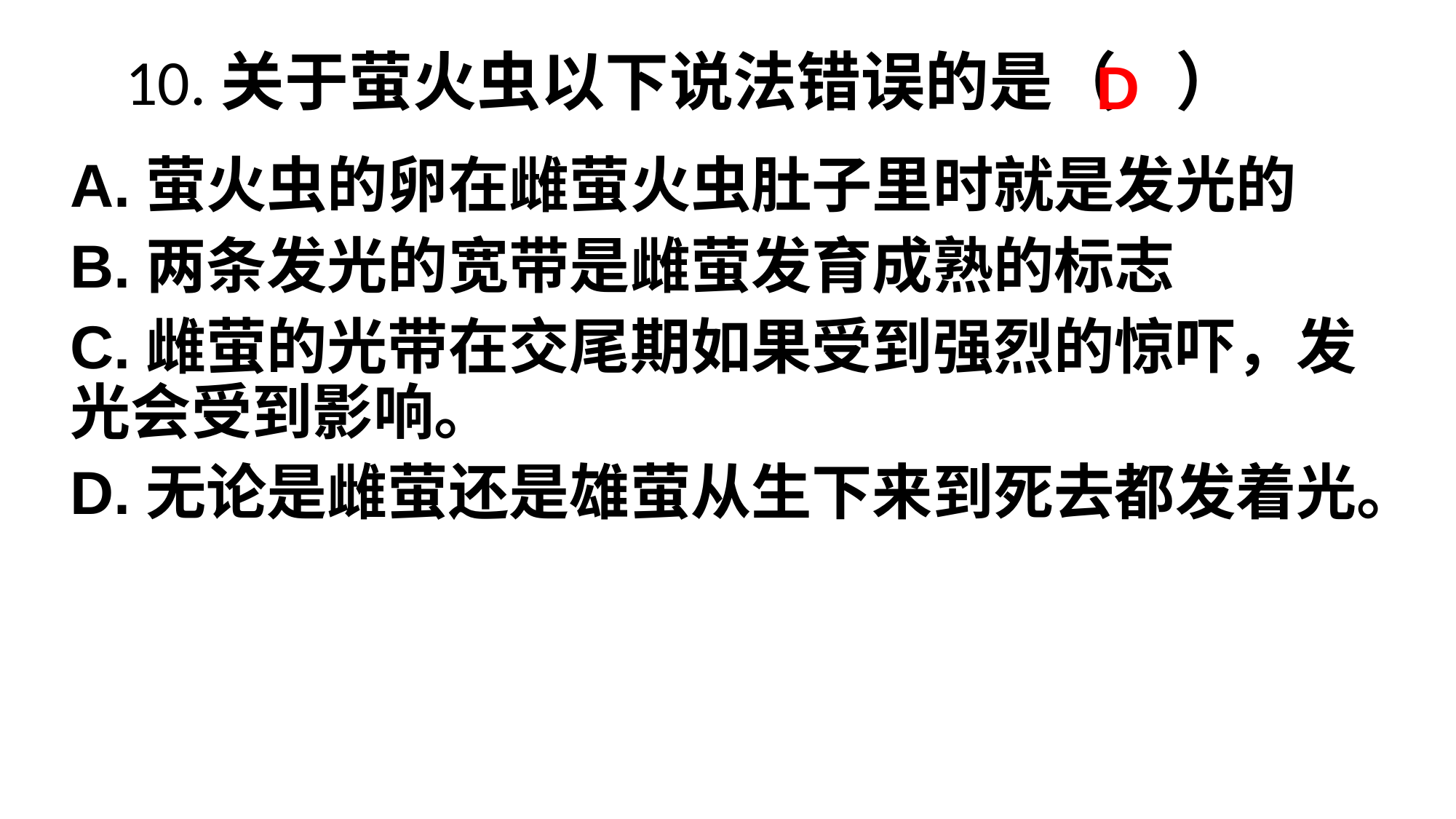

# 10.关于萤火虫以下说法错误的是（    ）
D
A.萤火虫的卵在雌萤火虫肚子里时就是发光的
B.两条发光的宽带是雌萤发育成熟的标志
C.雌萤的光带在交尾期如果受到强烈的惊吓，发光会受到影响。
D.无论是雌萤还是雄萤从生下来到死去都发着光。